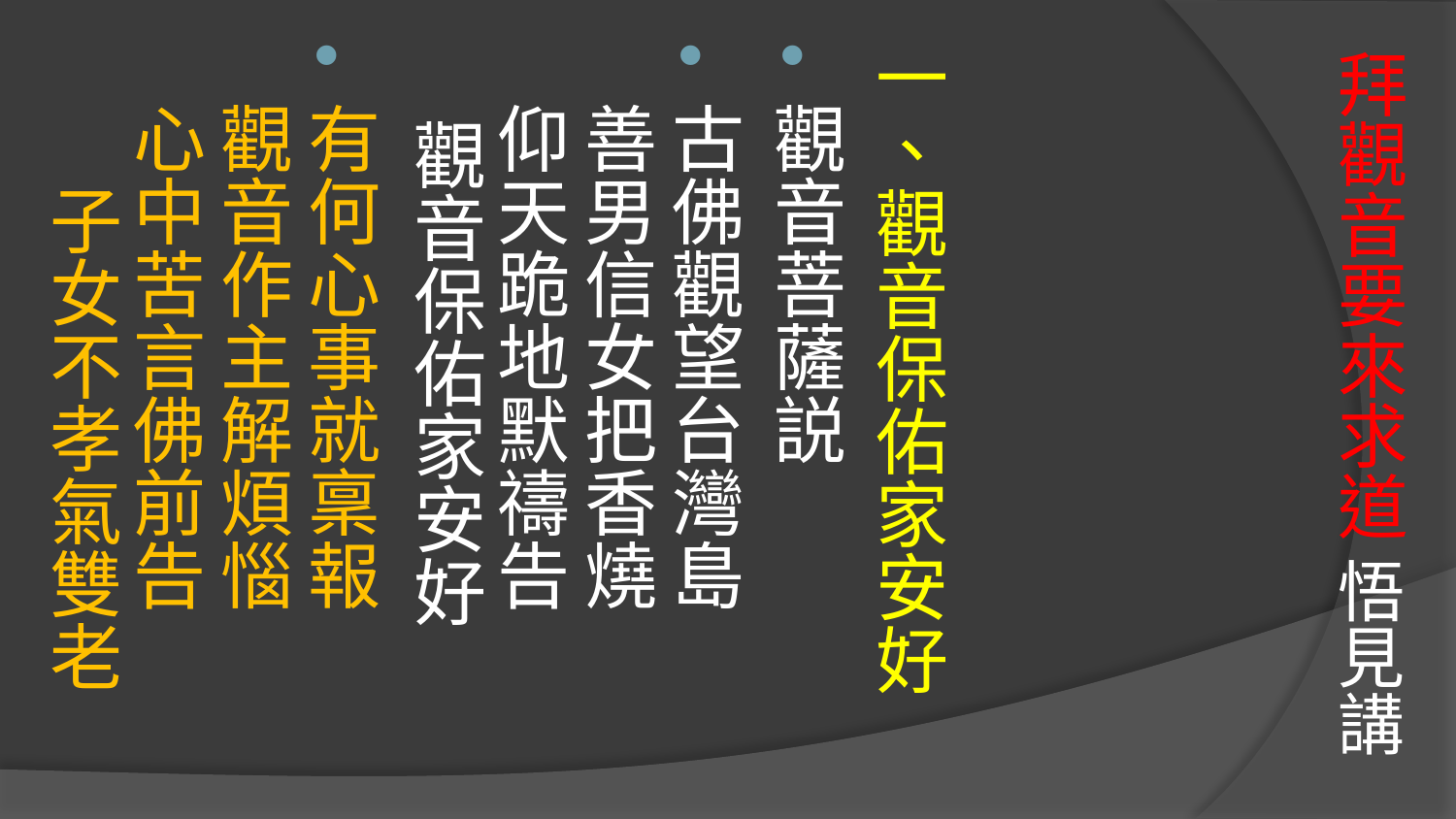

# 拜觀音要來求道 悟見講
一、觀音保佑家安好
觀音菩薩説
古佛觀望台灣島       善男信女把香燒
仰天跪地默禱告            觀音保佑家安好
有何心事就稟報           觀音作主解煩惱
心中苦言佛前告                子女不孝氣雙老